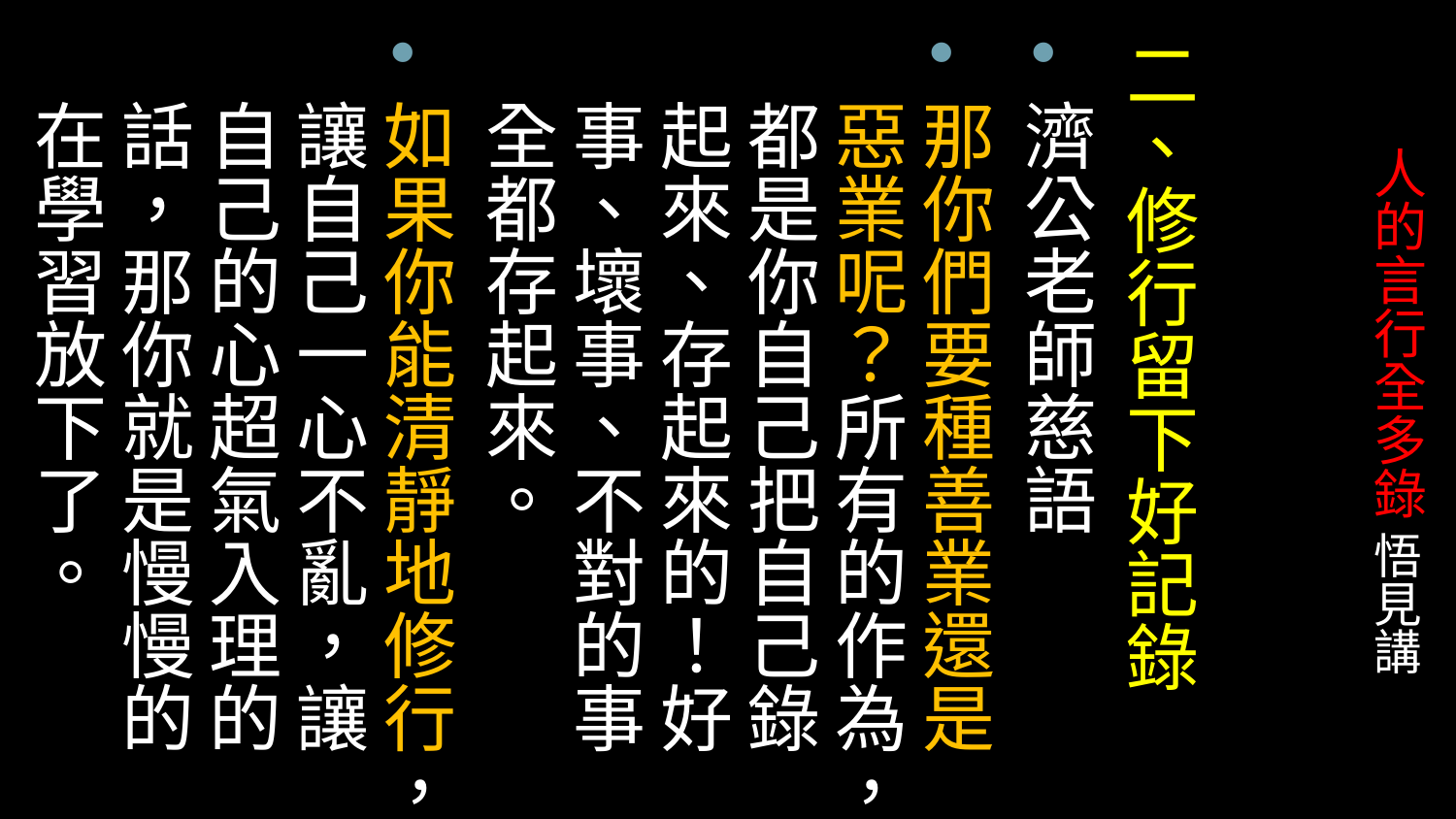

二、修行留下好記錄
濟公老師慈語
那你們要種善業還是惡業呢？所有的作為，都是你自己把自己錄起來、存起來的！好事、壞事、不對的事全都存起來。
如果你能清靜地修行，讓自己一心不亂，讓自己的心超氣入理的話，那你就是慢慢的在學習放下了。
# 人的言行全多錄 悟見講